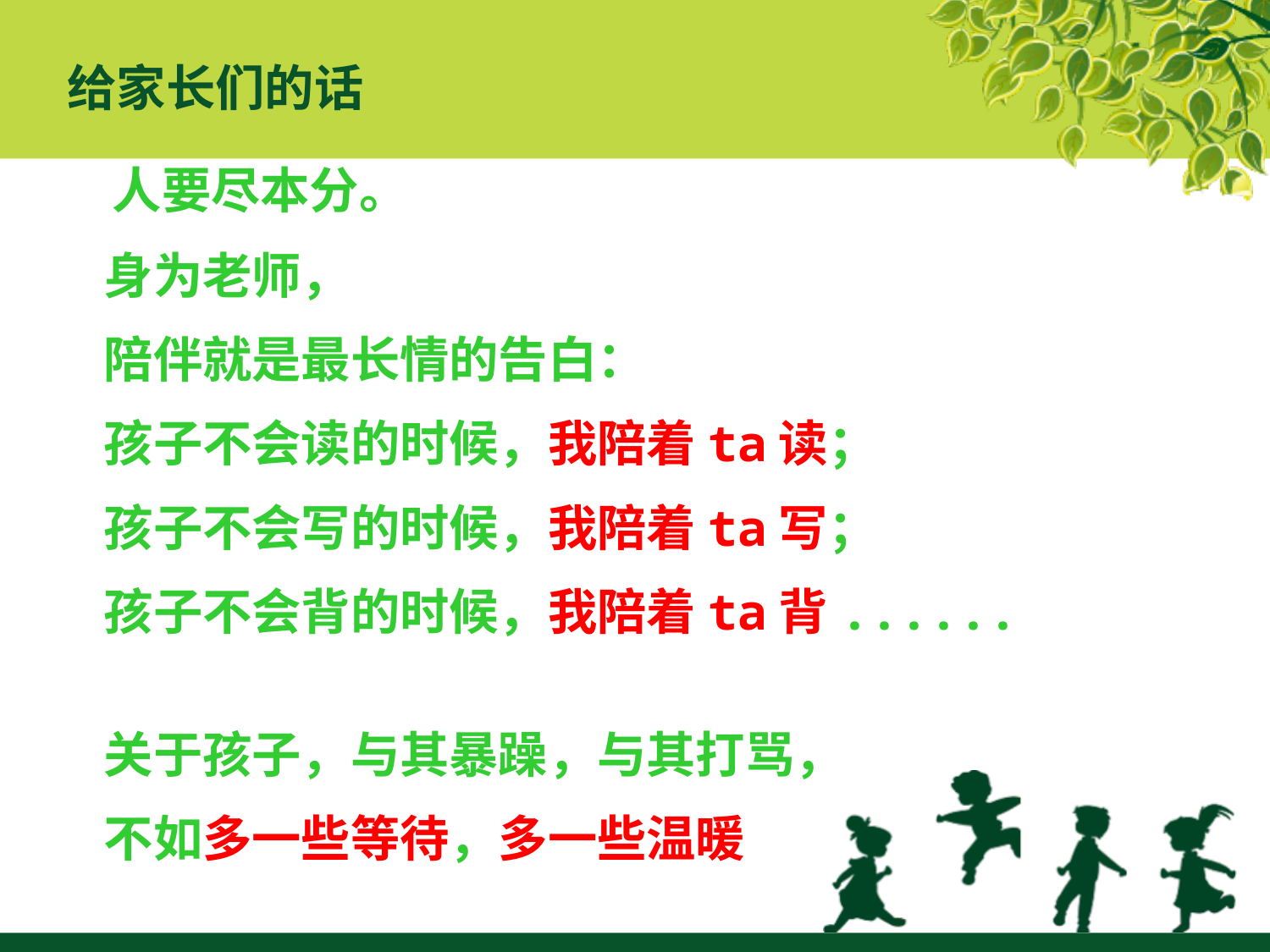

给家长们的话
    人要尽本分。
    身为老师，
    陪伴就是最长情的告白：
    孩子不会读的时候，我陪着ta读；
    孩子不会写的时候，我陪着ta写；
    孩子不会背的时候，我陪着ta背......
    关于孩子，与其暴躁，与其打骂，
    不如多一些等待，多一些温暖